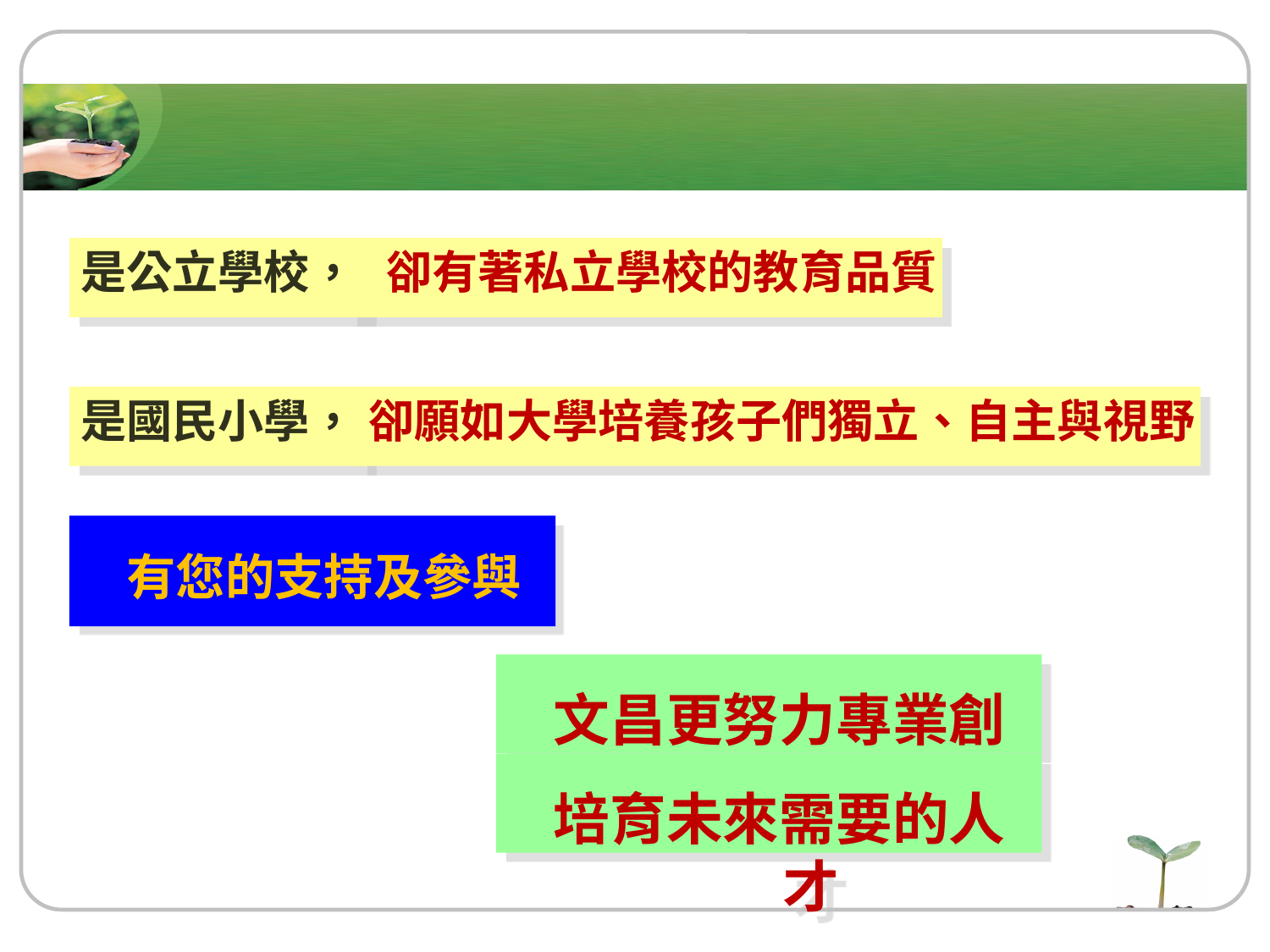

#
是公立學校，

卻有著私立學校的教育品質
是國民小學，

卻願如大學培養孩子們獨立、自主與視野

 有您的支持及參與
 文昌更努力專業創新
 培育未來需要的人才